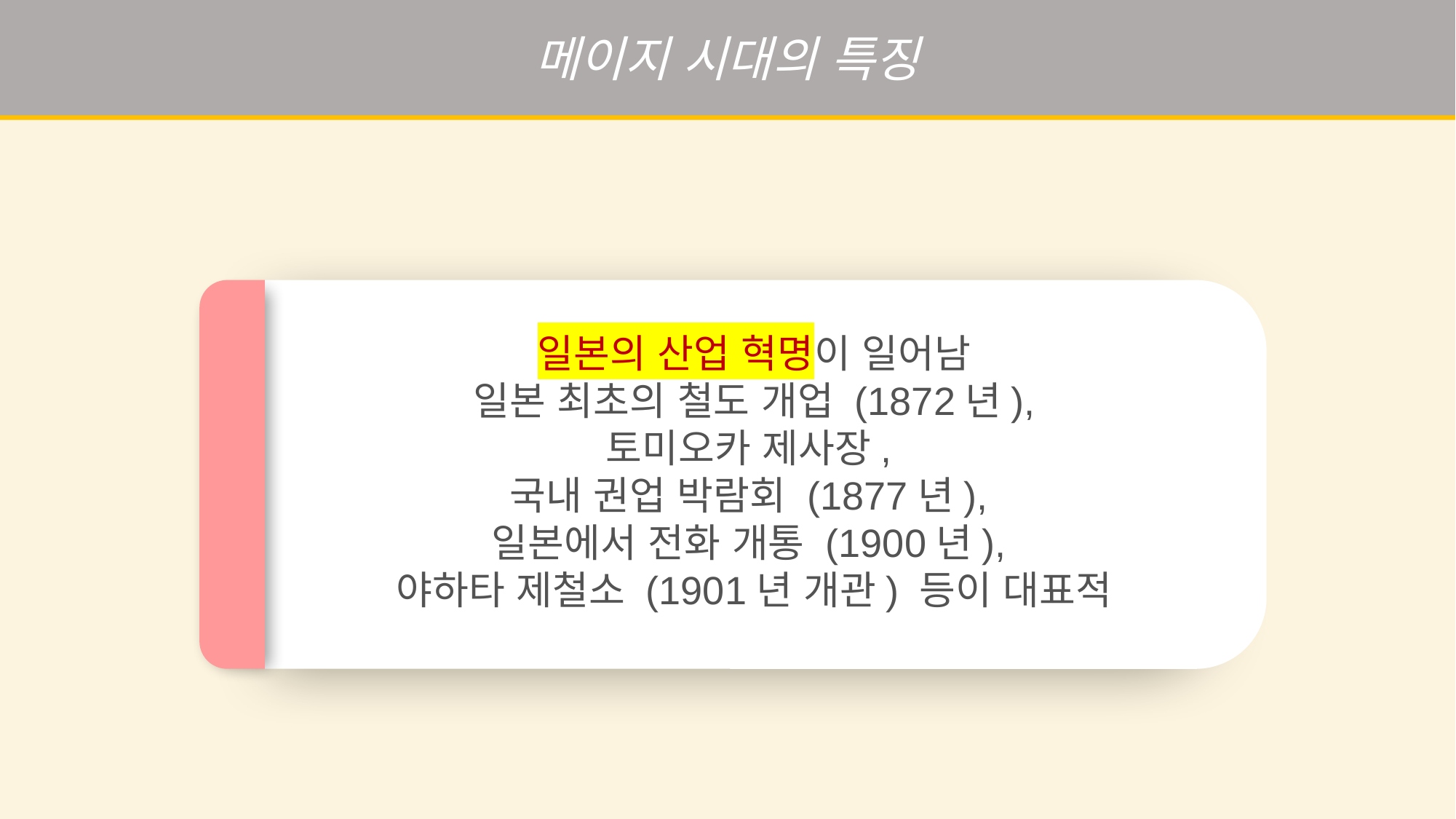

메이지 시대의 특징

일본의 산업 혁명이 일어남
일본 최초의 철도 개업 (1872년),
토미오카 제사장,
국내 권업 박람회 (1877년),
일본에서 전화 개통 (1900년),
야하타 제철소 (1901년 개관) 등이 대표적